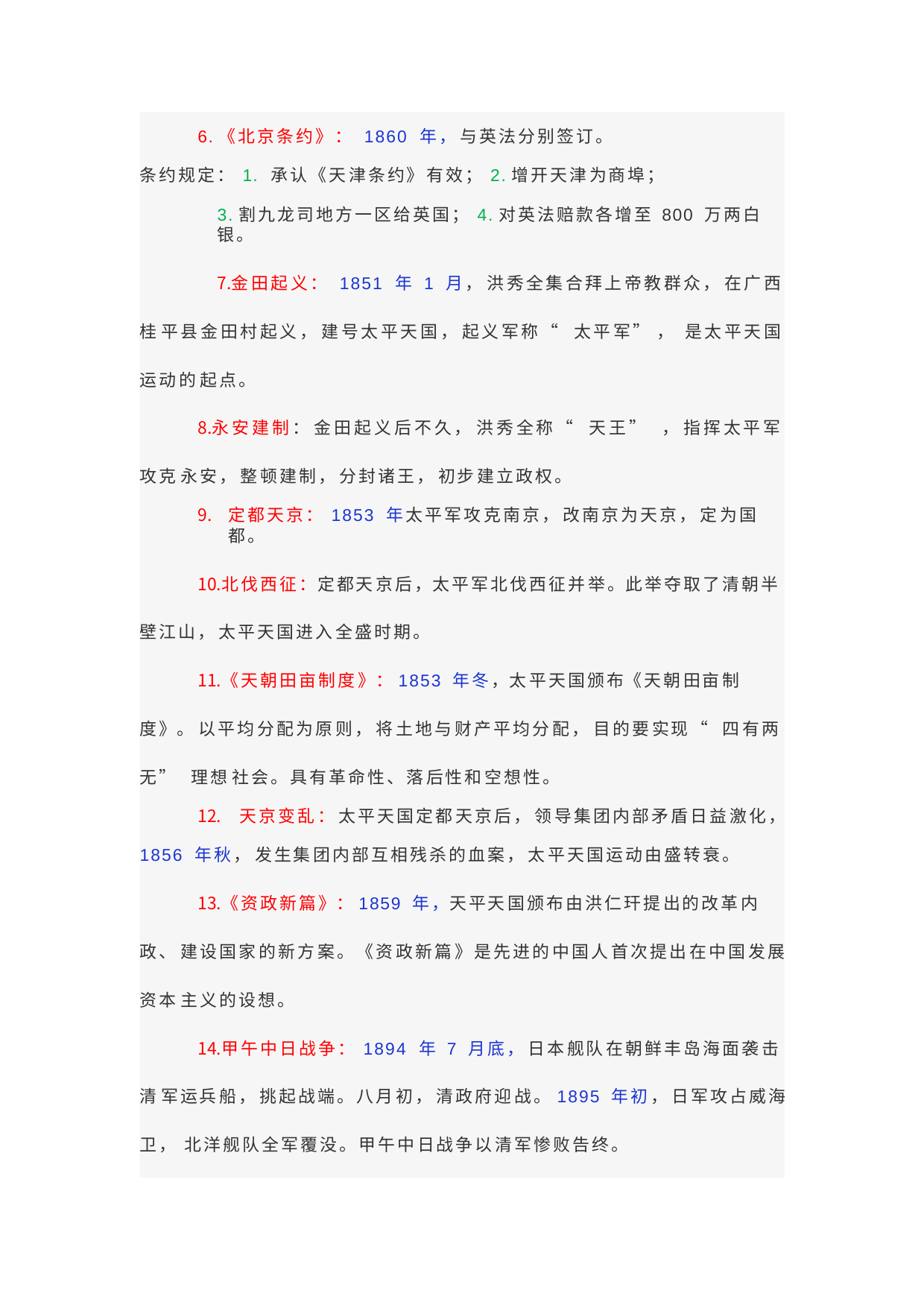

6.《北京条约》： 1860 年， 与英法分别签订。

条约规定： 1. 承认《天津条约》有效； 2.增开天津为商埠；

3.割九龙司地方一区给英国； 4.对英法赔款各增至 800 万两白银。
金田起义： 1851 年 1 月， 洪秀全集合拜上帝教群众， 在广西桂 平县金田村起义， 建号太平天国， 起义军称“ 太平军”， 是太平天国运动的 起点。
永安建制： 金田起义后不久， 洪秀全称“ 天王” ， 指挥太平军攻克 永安， 整顿建制， 分封诸王， 初步建立政权。

定都天京： 1853 年太平军攻克南京， 改南京为天京， 定为国都。
北伐西征：定都天京后，太平军北伐西征并举。此举夺取了清朝半 壁江山， 太平天国进入全盛时期。
《天朝田亩制度》：1853 年冬，太平天国颁布《天朝田亩制度》。 以平均分配为原则， 将土地与财产平均分配， 目的要实现“ 四有两无” 理想 社会。具有革命性、落后性和空想性。

天京变乱： 太平天国定都天京后， 领导集团内部矛盾日益激化，

1856 年秋， 发生集团内部互相残杀的血案， 太平天国运动由盛转衰。
《资政新篇》：1859 年，天平天国颁布由洪仁玕提出的改革内政、 建设国家的新方案。《资政新篇》是先进的中国人首次提出在中国发展资本 主义的设想。
甲午中日战争： 1894 年 7 月底， 日本舰队在朝鲜丰岛海面袭击清 军运兵船， 挑起战端。八月初， 清政府迎战。1895 年初， 日军攻占威海卫，  北洋舰队全军覆没。甲午中日战争以清军惨败告终。